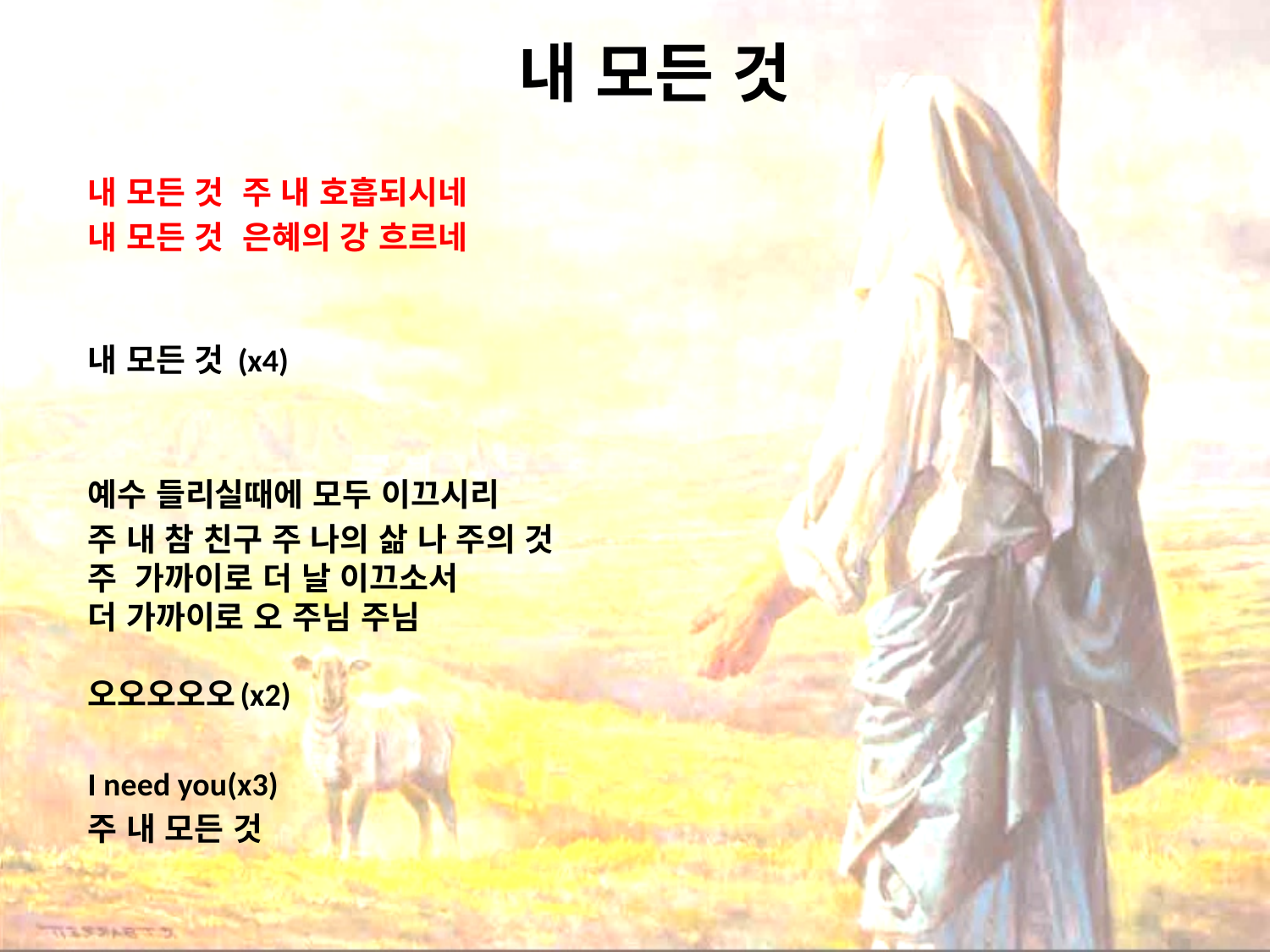

# 내 모든 것
내 모든 것  주 내 호흡되시네
내 모든 것  은혜의 강 흐르네
내 모든 것 (x4)

예수 들리실때에 모두 이끄시리
주 내 참 친구 주 나의 삶 나 주의 것
주  가까이로 더 날 이끄소서
더 가까이로 오 주님 주님
오오오오오(x2)

I need you(x3)
주 내 모든 것